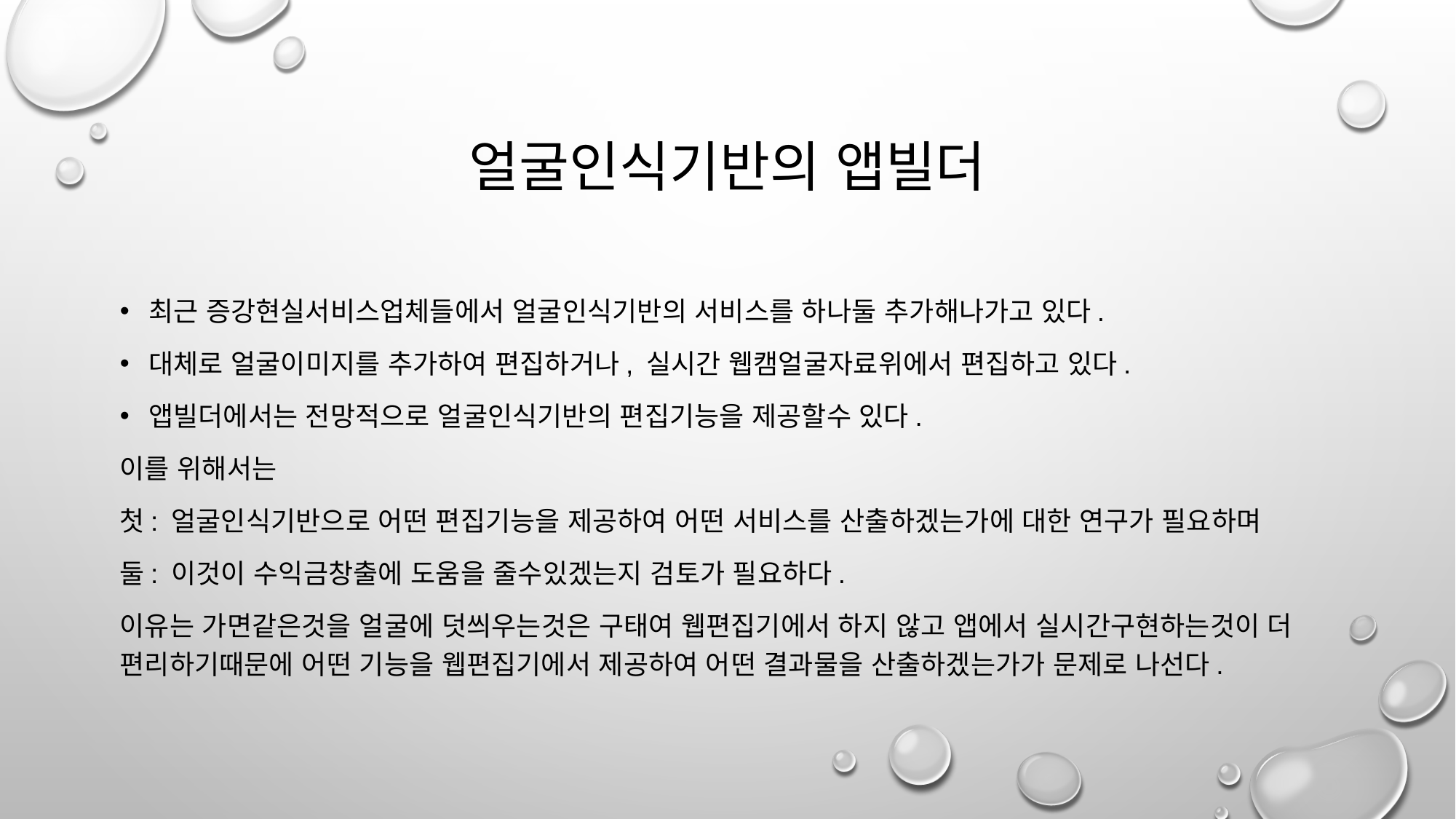

# 얼굴인식기반의 앱빌더
최근 증강현실서비스업체들에서 얼굴인식기반의 서비스를 하나둘 추가해나가고 있다.
대체로 얼굴이미지를 추가하여 편집하거나, 실시간 웹캠얼굴자료위에서 편집하고 있다.
앱빌더에서는 전망적으로 얼굴인식기반의 편집기능을 제공할수 있다.
이를 위해서는
첫: 얼굴인식기반으로 어떤 편집기능을 제공하여 어떤 서비스를 산출하겠는가에 대한 연구가 필요하며
둘: 이것이 수익금창출에 도움을 줄수있겠는지 검토가 필요하다.
이유는 가면같은것을 얼굴에 덧씌우는것은 구태여 웹편집기에서 하지 않고 앱에서 실시간구현하는것이 더 편리하기때문에 어떤 기능을 웹편집기에서 제공하여 어떤 결과물을 산출하겠는가가 문제로 나선다.